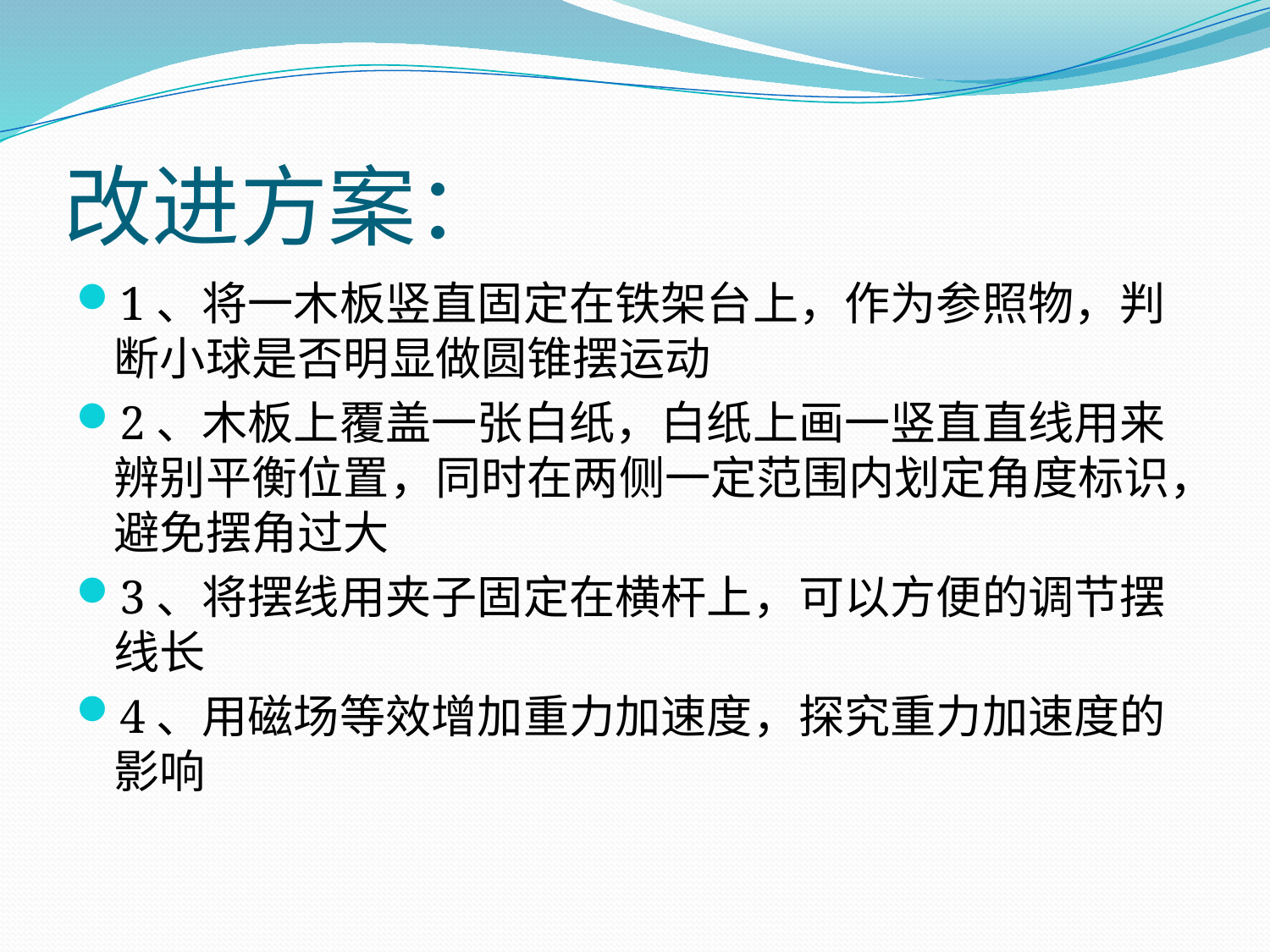

# 改进方案：
1、将一木板竖直固定在铁架台上，作为参照物，判断小球是否明显做圆锥摆运动
2、木板上覆盖一张白纸，白纸上画一竖直直线用来辨别平衡位置，同时在两侧一定范围内划定角度标识，避免摆角过大
3、将摆线用夹子固定在横杆上，可以方便的调节摆线长
4、用磁场等效增加重力加速度，探究重力加速度的影响